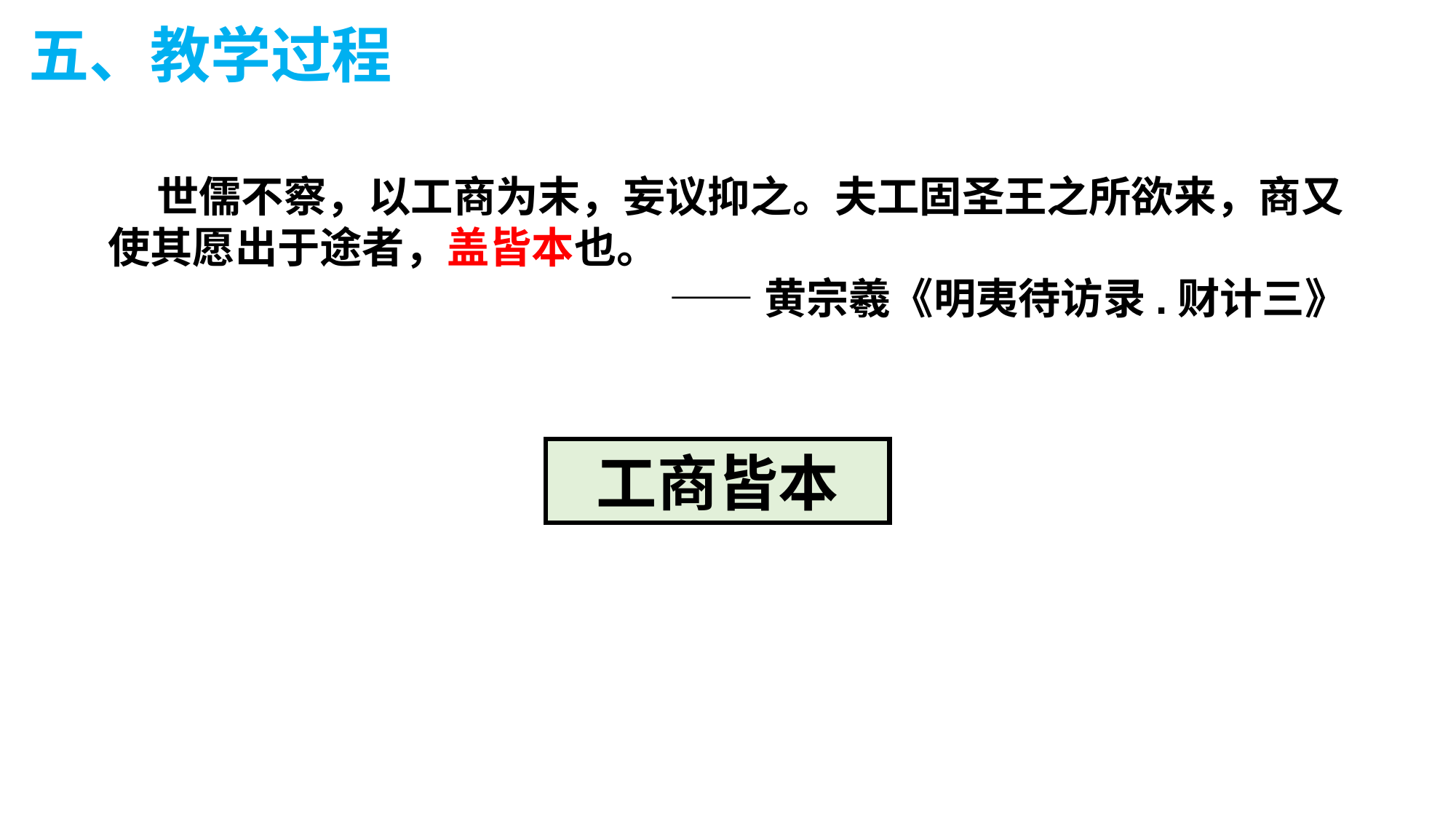

五、教学过程
    世儒不察，以工商为末，妄议抑之。夫工固圣王之所欲来，商又使其愿出于途者，盖皆本也。
                       ——黄宗羲《明夷待访录.财计三》
工商皆本